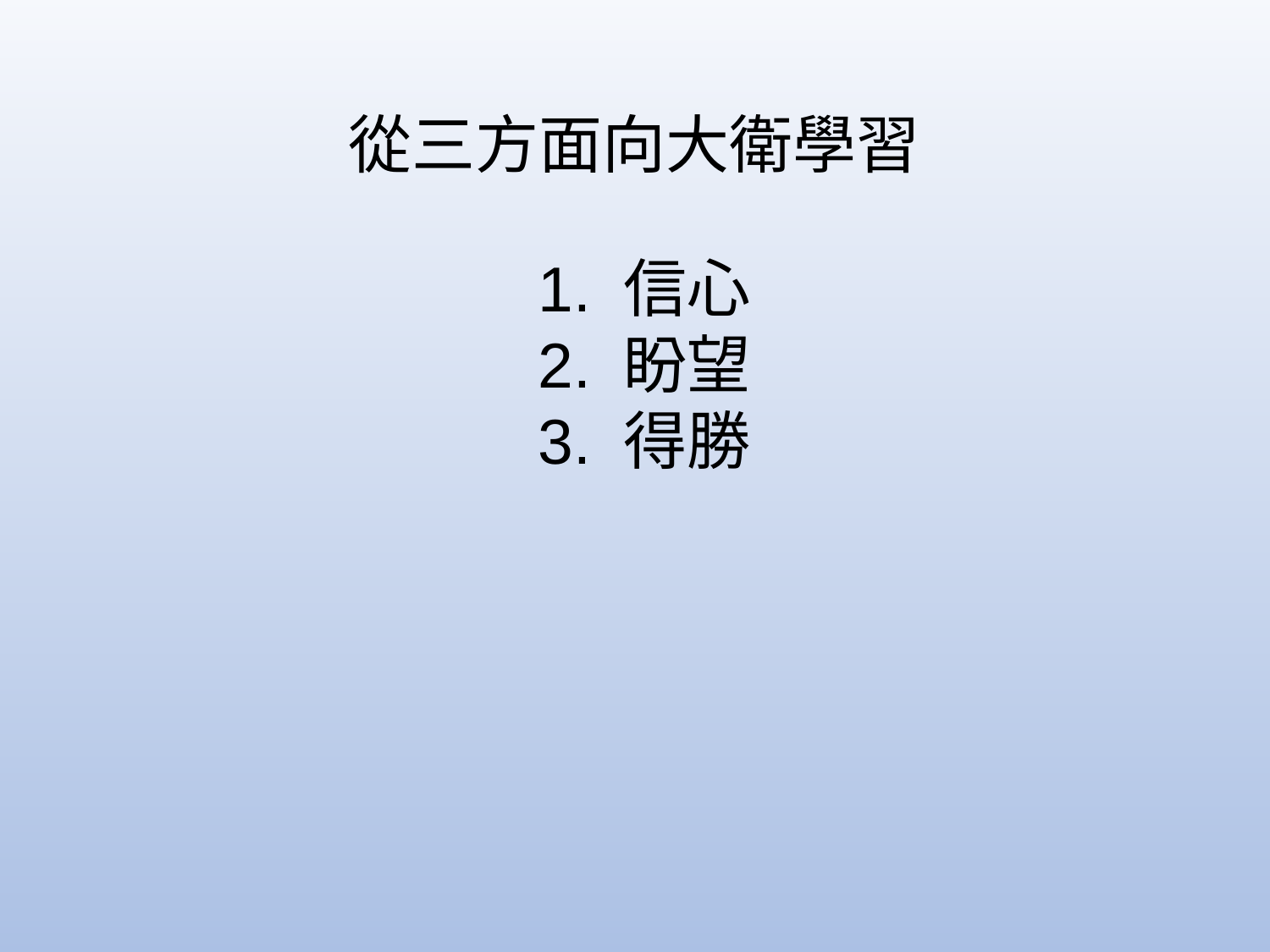

從三方面向大衛學習

				1. 信心
				2. 盼望
				3. 得勝